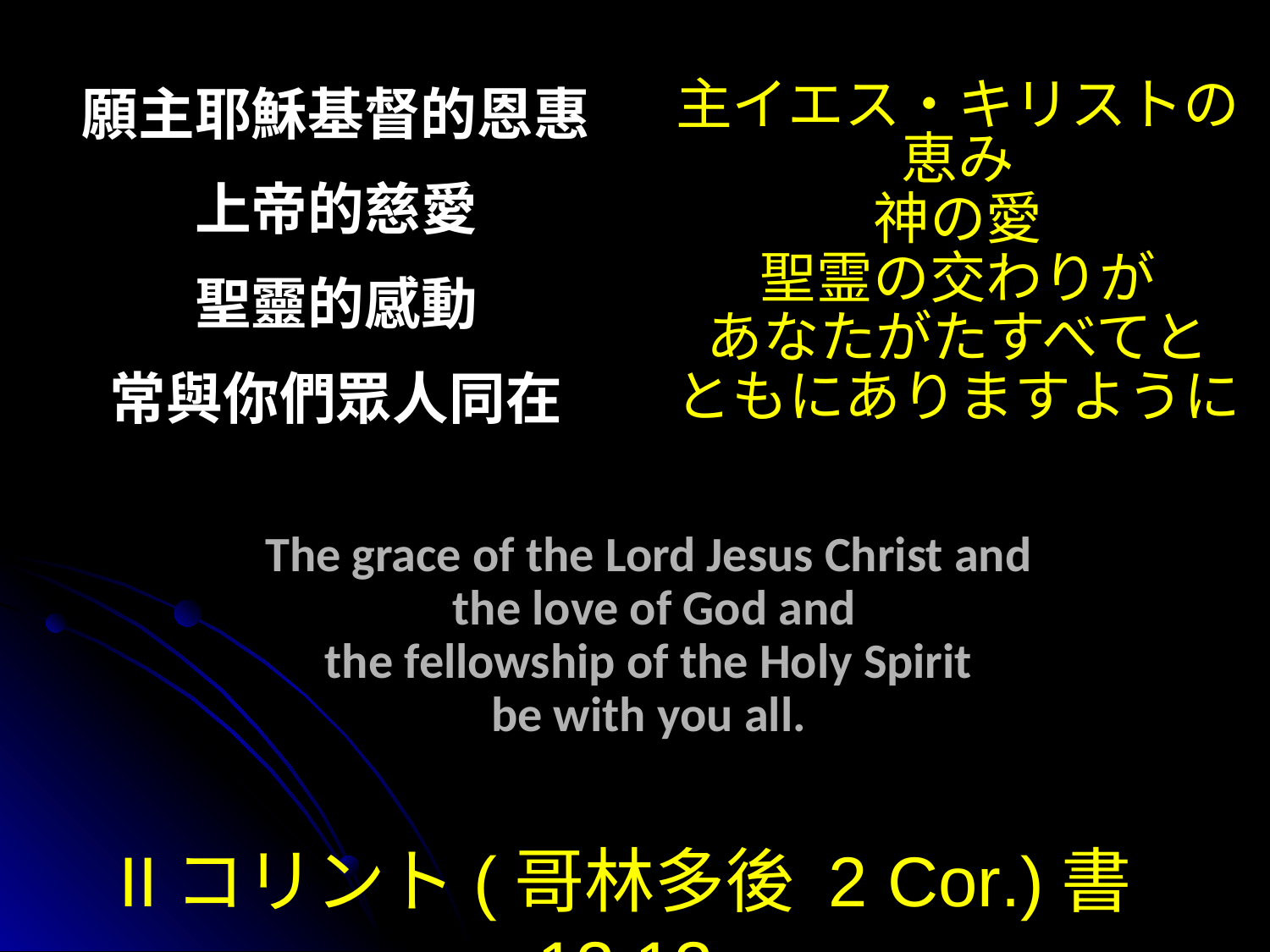

願主耶穌基督的恩惠
上帝的慈愛
聖靈的感動
常與你們眾人同在
主イエス・キリストの恵み
神の愛
聖霊の交わりが
あなたがたすべてと
ともにありますように
The grace of the Lord Jesus Christ and
 the love of God and
 the fellowship of the Holy Spirit
be with you all.
IIコリント(哥林多後 2 Cor.)書 13:13